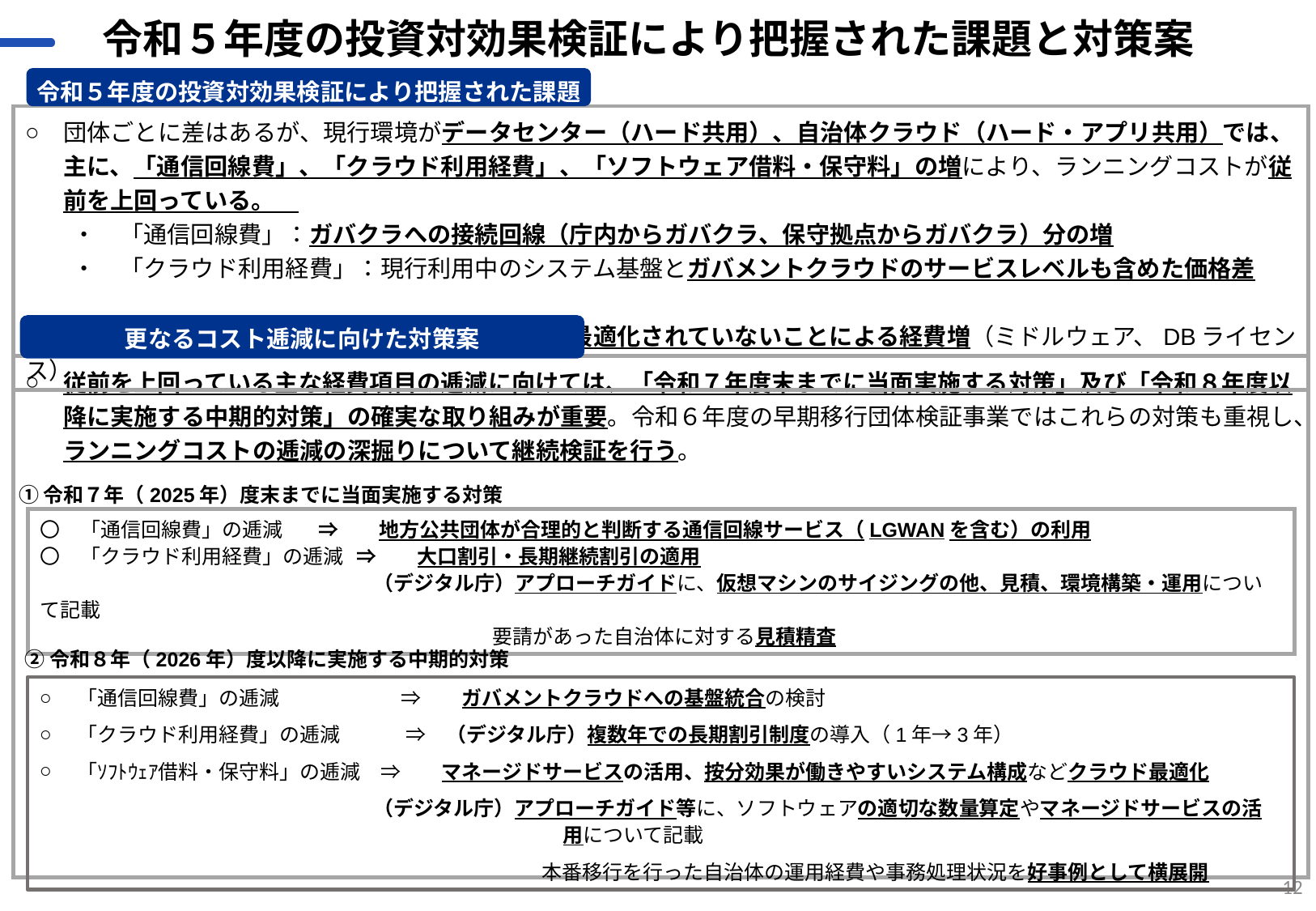

# 令和５年度の投資対効果検証により把握された課題と対策案
令和５年度の投資対効果検証により把握された課題
団体ごとに差はあるが、現行環境がデータセンター（ハード共用）、自治体クラウド（ハード・アプリ共用）では、主に、「通信回線費」、「クラウド利用経費」、「ソフトウェア借料・保守料」の増により、ランニングコストが従前を上回っている。
　　・　「通信回線費」：ガバクラへの接続回線（庁内からガバクラ、保守拠点からガバクラ）分の増
　　・　「クラウド利用経費」：現行利用中のシステム基盤とガバメントクラウドのサービスレベルも含めた価格差
　　・　「ソフトウェア借料・保守料」：クラウド最適化されていないことによる経費増（ミドルウェア、DBライセンス）
更なるコスト逓減に向けた対策案
従前を上回っている主な経費項目の逓減に向けては、「令和７年度末までに当面実施する対策」及び「令和８年度以降に実施する中期的対策」の確実な取り組みが重要。令和６年度の早期移行団体検証事業ではこれらの対策も重視し、ランニングコストの逓減の深掘りについて継続検証を行う。

①令和７年（2025年）度末までに当面実施する対策
〇　「通信回線費」の逓減        ⇒　　地方公共団体が合理的と判断する通信回線サービス（LGWANを含む）の利用
〇　「クラウド利用経費」の逓減   ⇒　　大口割引・長期継続割引の適用
（デジタル庁）アプローチガイドに、仮想マシンのサイジングの他、見積、環境構築・運用について記載
要請があった自治体に対する見積精査
②令和８年（2026年）度以降に実施する中期的対策
「通信回線費」の逓減　　　　　　⇒　　ガバメントクラウドへの基盤統合の検討
「クラウド利用経費」の逓減　　　 ⇒　（デジタル庁）複数年での長期割引制度の導入（1年→3年）
「ｿﾌﾄｳｪｱ借料・保守料」の逓減　⇒　　マネージドサービスの活用、按分効果が働きやすいシステム構成などクラウド最適化
（デジタル庁）アプローチガイド等に、ソフトウェアの適切な数量算定やマネージドサービスの活用について記載
　　　　　　本番移行を行った自治体の運用経費や事務処理状況を好事例として横展開
12